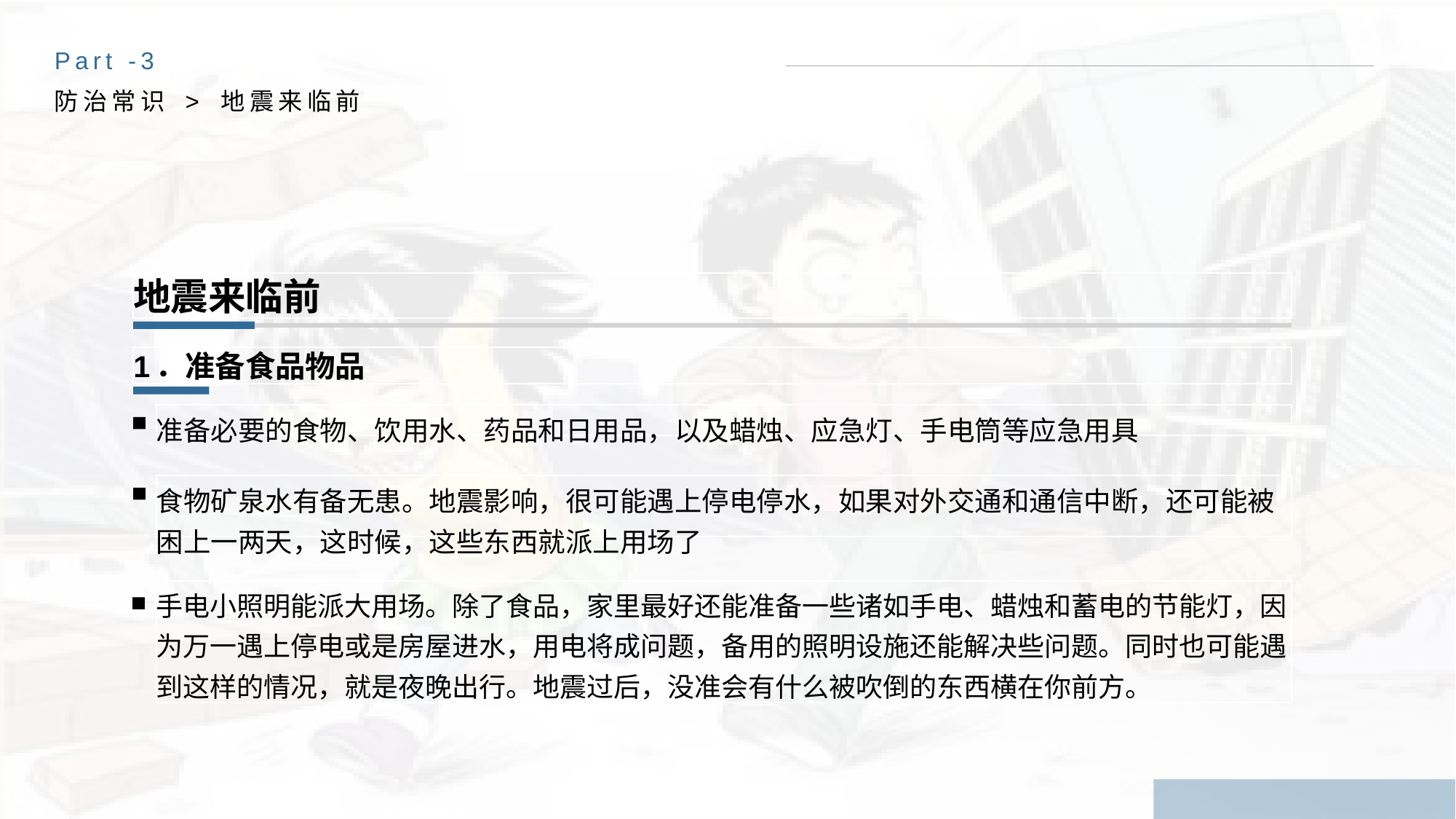

Part -3
防治常识 > 地震来临前
地震来临前

1．准备食品物品

准备必要的食物、饮用水、药品和日用品，以及蜡烛、应急灯、手电筒等应急用具

食物矿泉水有备无患。地震影响，很可能遇上停电停水，如果对外交通和通信中断，还可能被困上一两天，这时候，这些东西就派上用场了

手电小照明能派大用场。除了食品，家里最好还能准备一些诸如手电、蜡烛和蓄电的节能灯，因为万一遇上停电或是房屋进水，用电将成问题，备用的照明设施还能解决些问题。同时也可能遇到这样的情况，就是夜晚出行。地震过后，没准会有什么被吹倒的东西横在你前方。